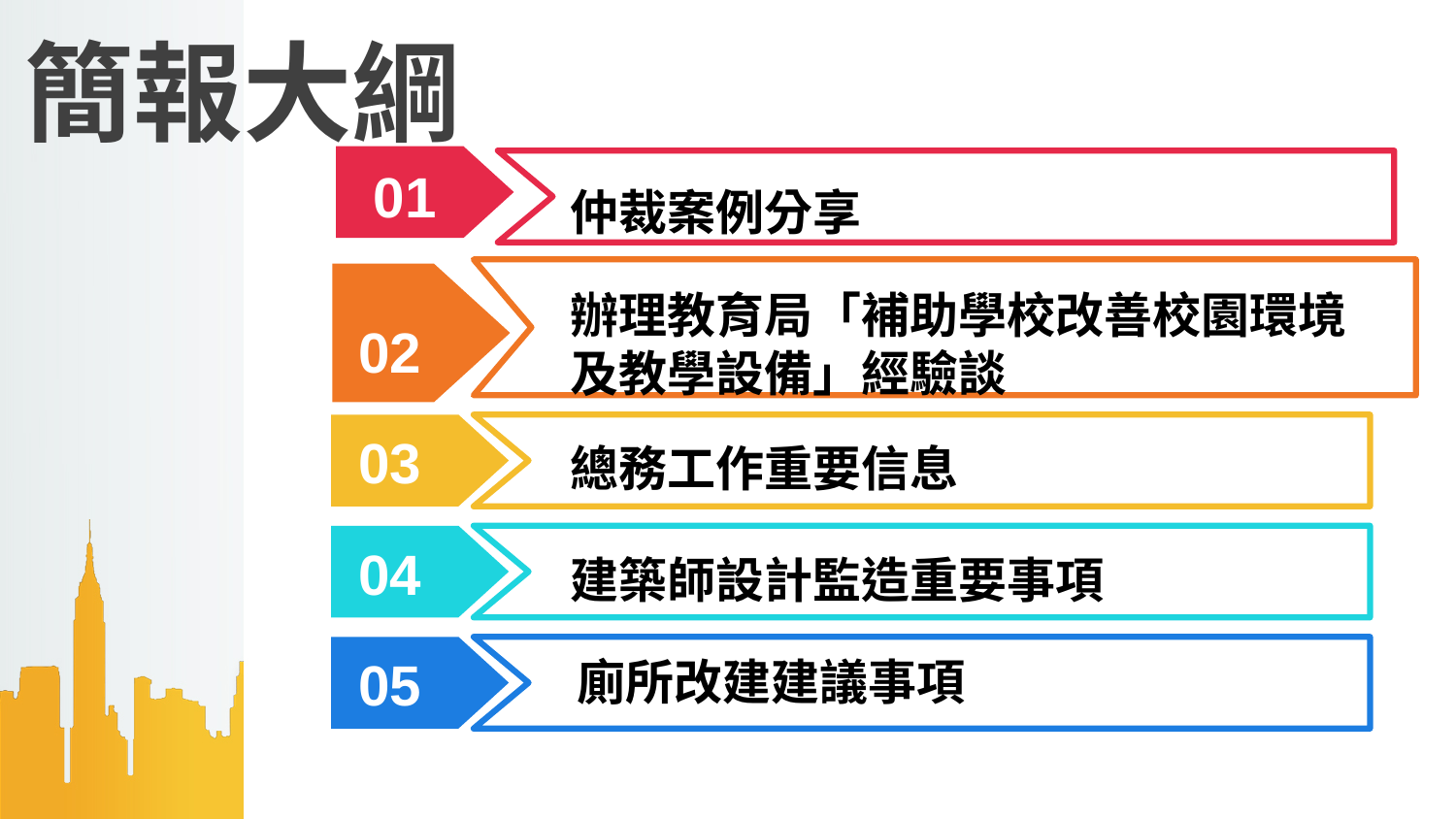

# 簡報大綱

01
仲裁案例分享

辦理教育局「補助學校改善校園環境及教學設備」經驗談
02

03
總務工作重要信息

04
建築師設計監造重要事項

廁所改建建議事項
05